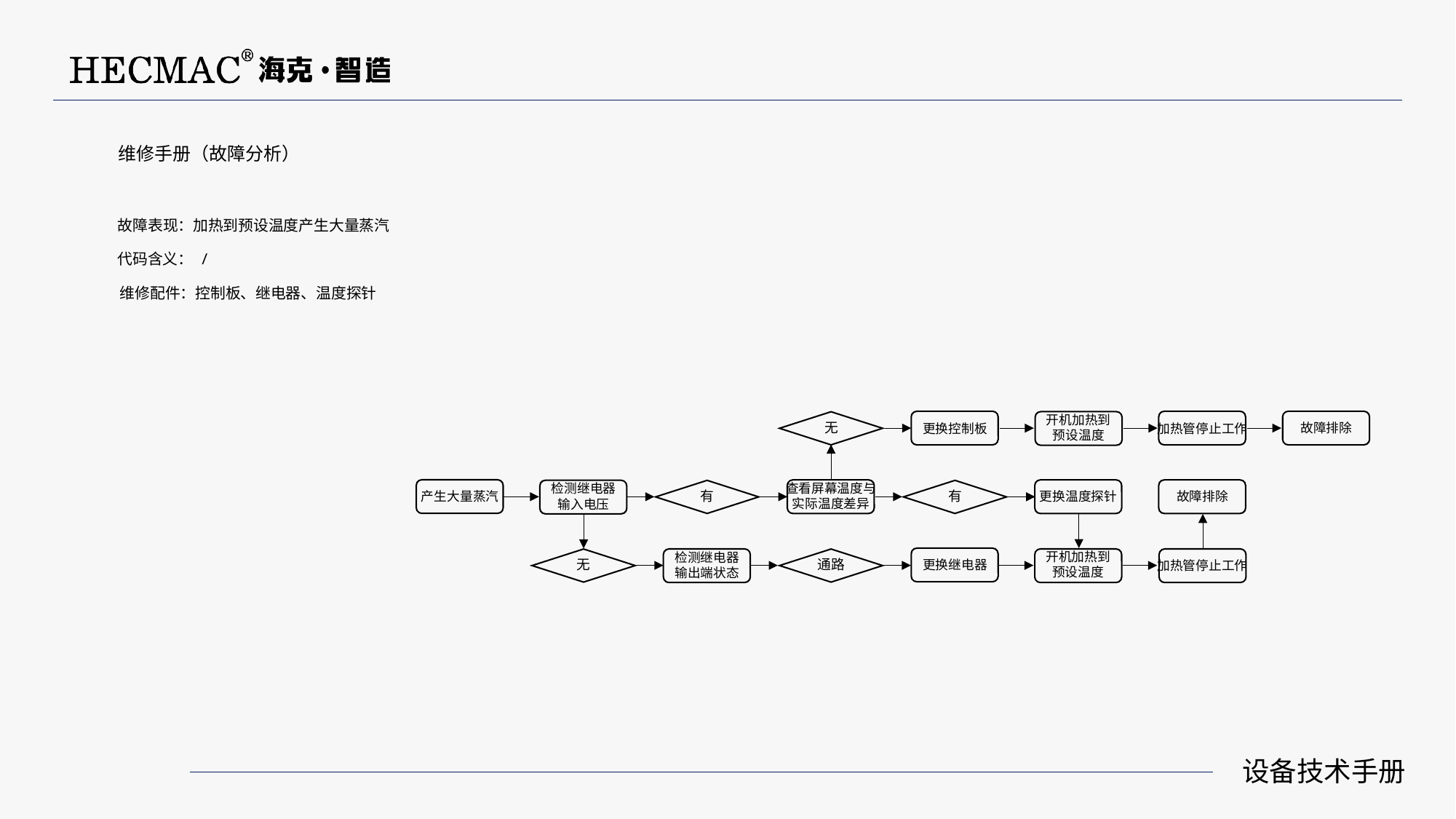

维修手册（故障分析）
故障表现：加热到预设温度产生大量蒸汽
代码含义： /
维修配件：控制板、继电器、温度探针
开机加热到
预设温度

无
故障排除
更换控制板
加热管停止工作
查看屏幕温度与
实际温度差异
检测继电器
输入电压

有
有
产生大量蒸汽
更换温度探针
故障排除
开机加热到
预设温度
检测继电器
输出端状态

无
通路
更换继电器
加热管停止工作